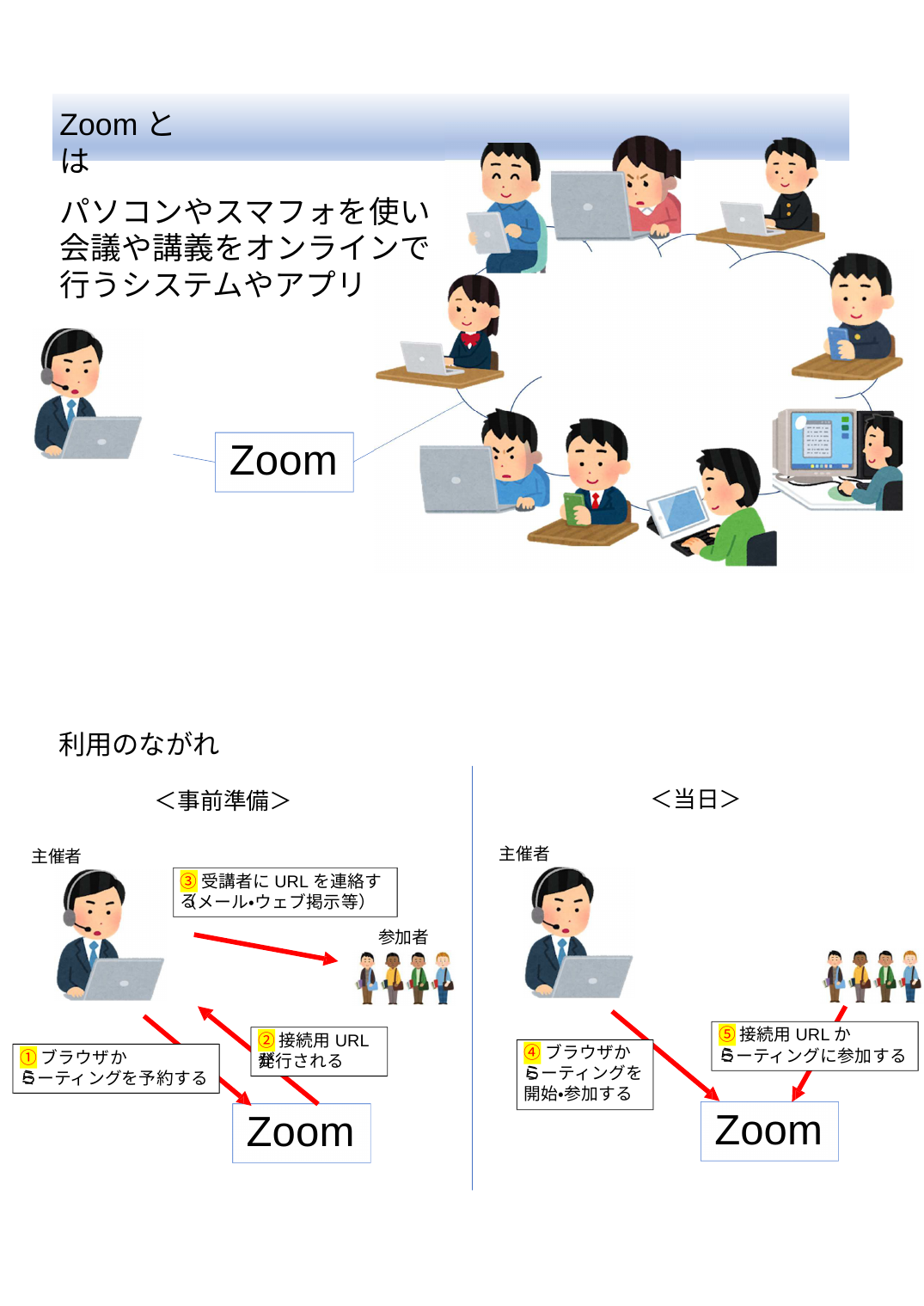

# Zoomとは

パソコンやスマフォを使い 会議や講義をオンラインで 行うシステムやアプリ

Zoom

利用のながれ

＜当日＞
＜事前準備＞
主催者
主催者

③受講者にURLを連絡する

（メール・ウェブ掲示等）
参加者

⑤接続用URLから
②接続用URLが
④ブラウザから
ミーティングに参加する
①ブラウザから
発行される
ミーティングを 開始・参加する
ミーティングを予約する
Zoom

Zoom